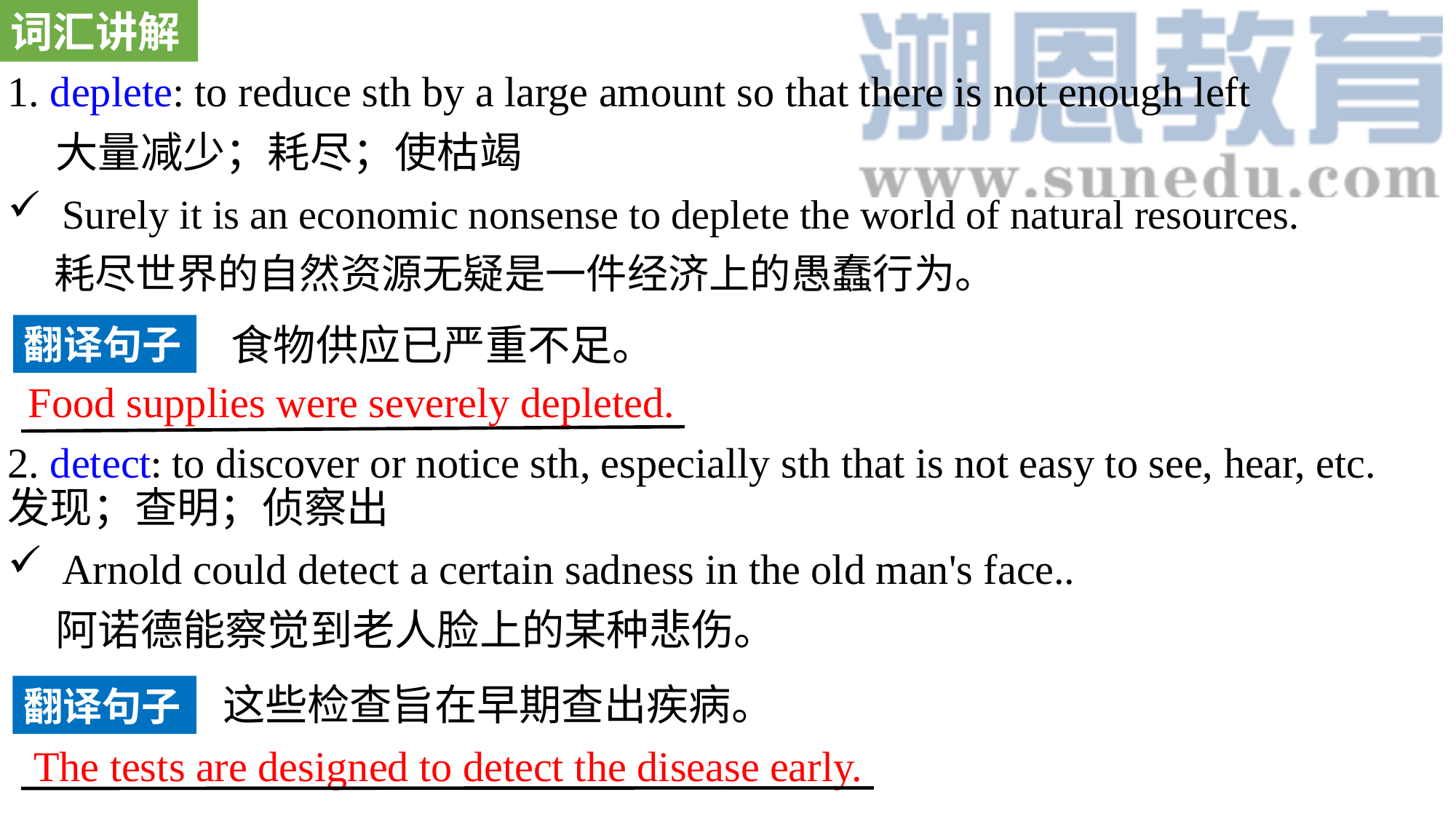

词汇讲解
1. deplete: to reduce sth by a large amount so that there is not enough left
    大量减少；耗尽；使枯竭
Surely it is an economic nonsense to deplete the world of natural resources.
    耗尽世界的自然资源无疑是一件经济上的愚蠢行为。

2. detect: to discover or notice sth, especially sth that is not easy to see, hear, etc.        发现；查明；侦察出
Arnold could detect a certain sadness in the old man's face..
    阿诺德能察觉到老人脸上的某种悲伤。

食物供应已严重不足。
翻译句子
Food supplies were severely depleted.
这些检查旨在早期查出疾病。
翻译句子
The tests are designed to detect the disease early.